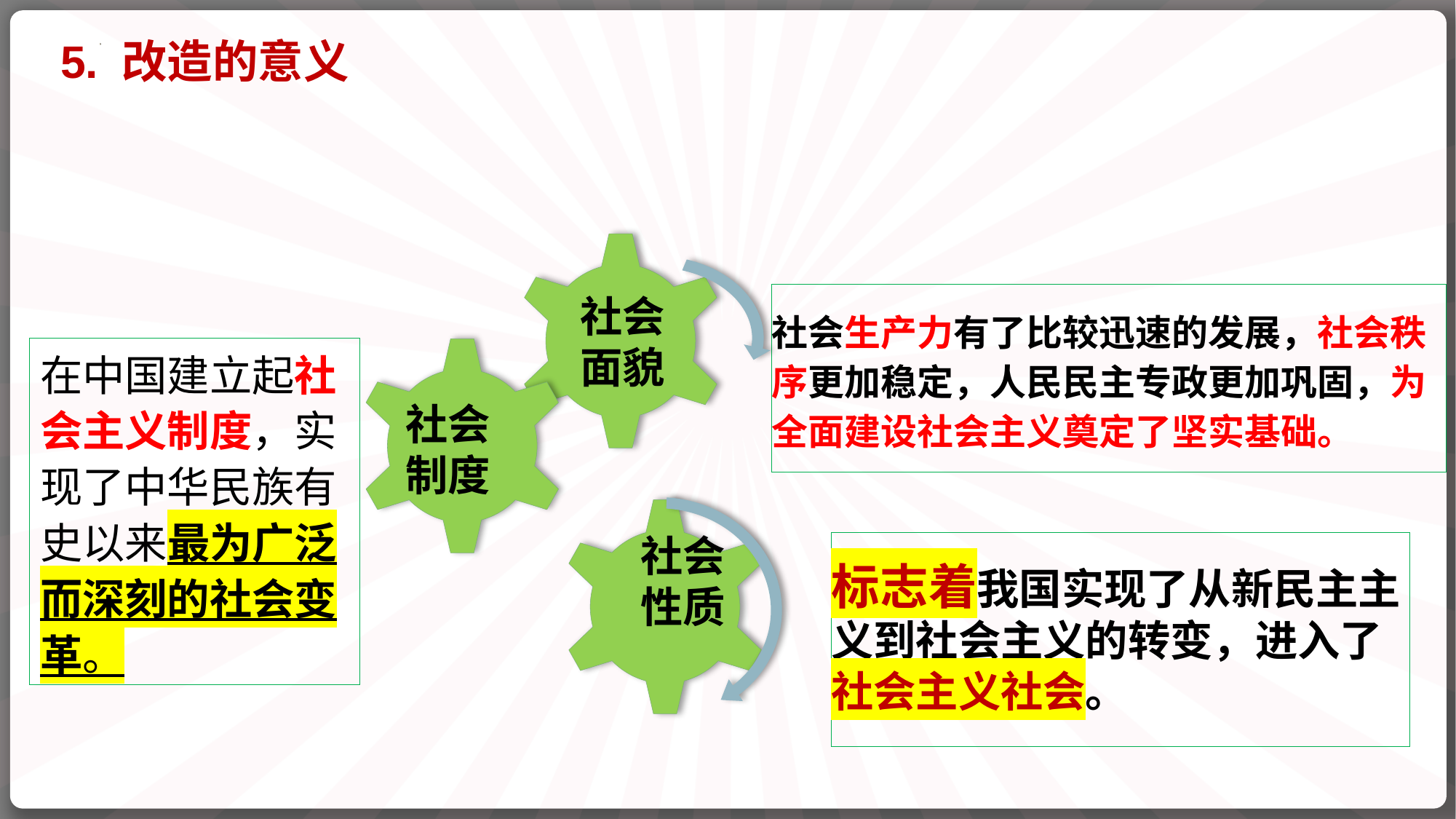

5. 改造的意义

社会面貌
社会生产力有了比较迅速的发展，社会秩序更加稳定，人民民主专政更加巩固，为全面建设社会主义奠定了坚实基础。

在中国建立起社会主义制度，实现了中华民族有史以来最为广泛而深刻的社会变革。
社会制度

社会性质
标志着我国实现了从新民主主义到社会主义的转变，进入了社会主义社会。